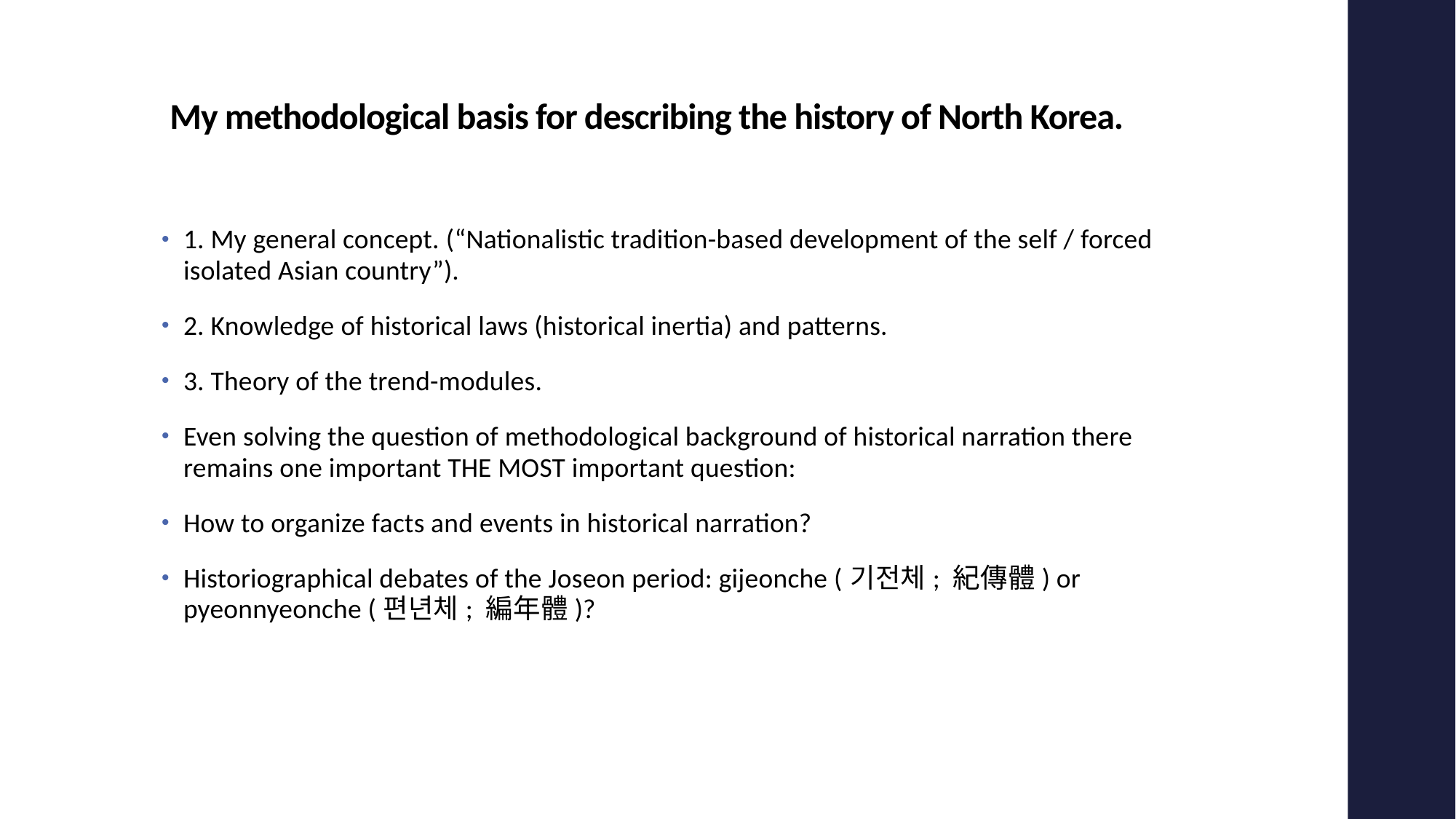

# My methodological basis for describing the history of North Korea.
1. My general concept. (“Nationalistic tradition-based development of the self / forced isolated Asian country”).
2. Knowledge of historical laws (historical inertia) and patterns.
3. Theory of the trend-modules.
Even solving the question of methodological background of historical narration there remains one important THE MOST important question:
How to organize facts and events in historical narration?
Historiographical debates of the Joseon period: gijeonche (기전체; 紀傳體) or pyeonnyeonche (편년체; 編年體)?